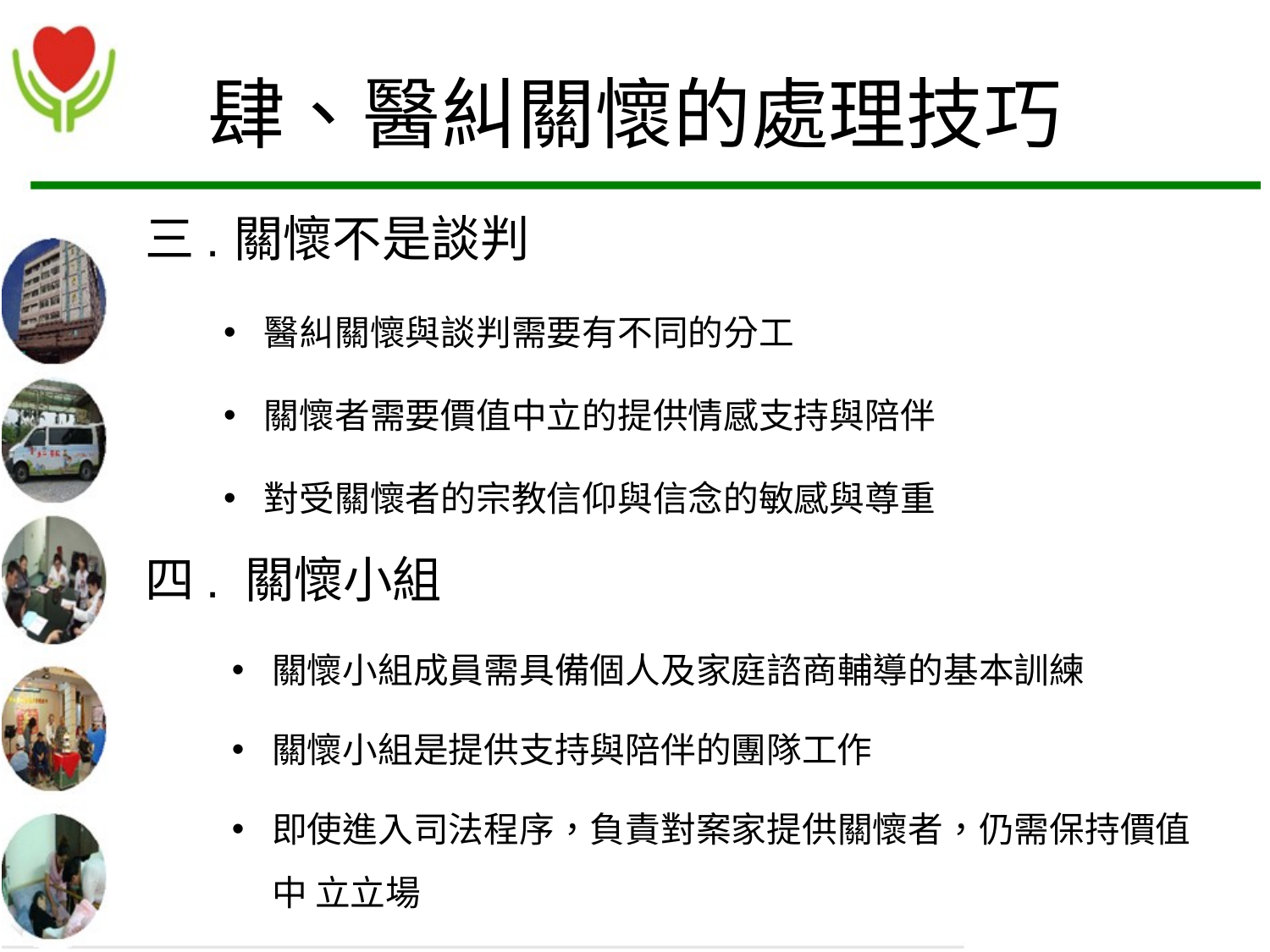

# 肆、醫糾關懷的處理技巧
三.關懷不是談判
醫糾關懷與談判需要有不同的分工
關懷者需要價值中立的提供情感支持與陪伴
對受關懷者的宗教信仰與信念的敏感與尊重

四. 關懷小組
關懷小組成員需具備個人及家庭諮商輔導的基本訓練
關懷小組是提供支持與陪伴的團隊工作
即使進入司法程序，負責對案家提供關懷者，仍需保持價值中 立立場